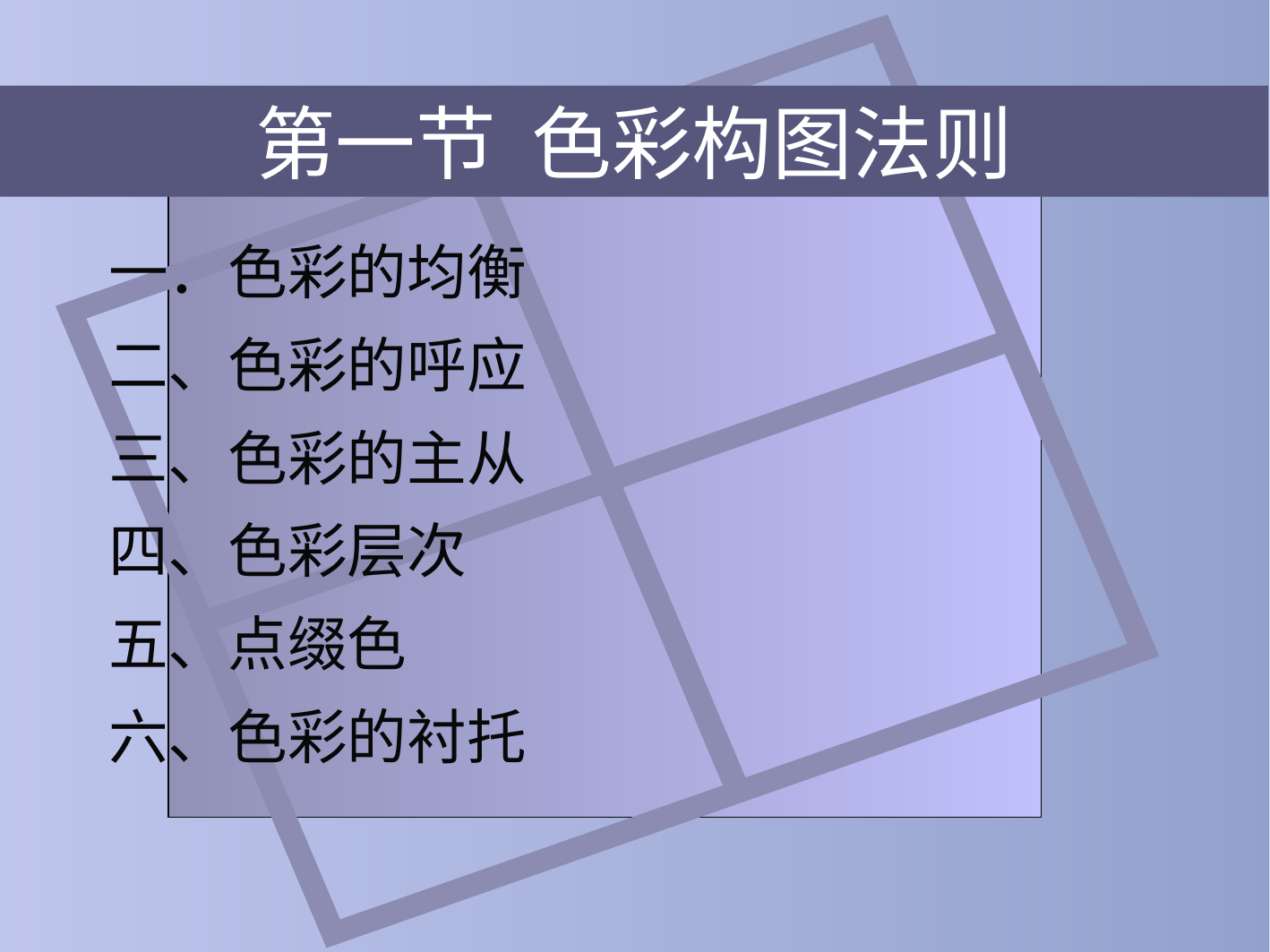

# 第一节  色彩构图法则
一．色彩的均衡
二、色彩的呼应
三、色彩的主从
四、色彩层次
五、点缀色
六、色彩的衬托